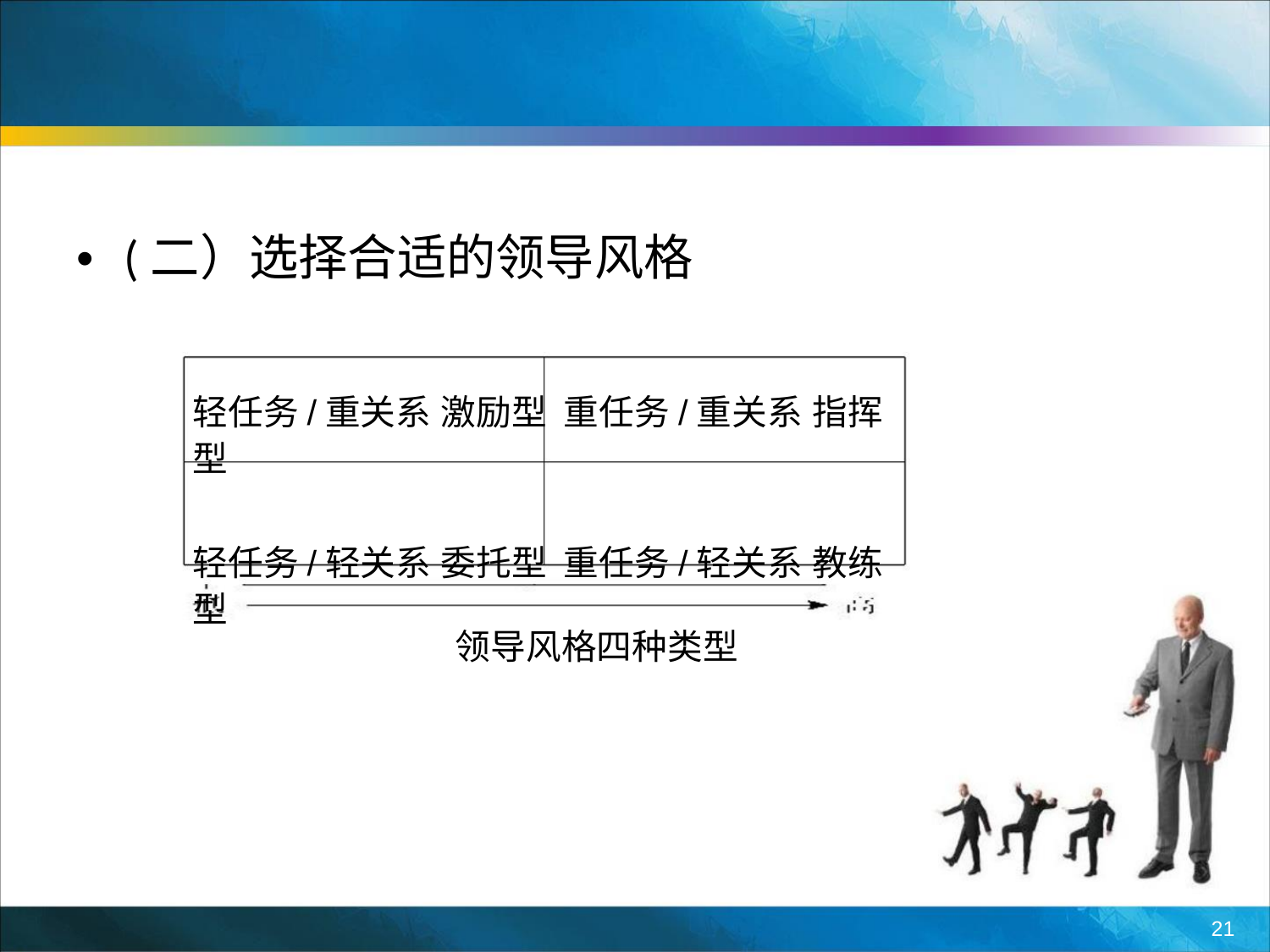

• (二）选择合适的领导风格
轻任务/重关系 激励型 重任务/重关系 指挥型
轻任务/轻关系 委托型 重任务/轻关系 教练型
领导风格四种类型
21